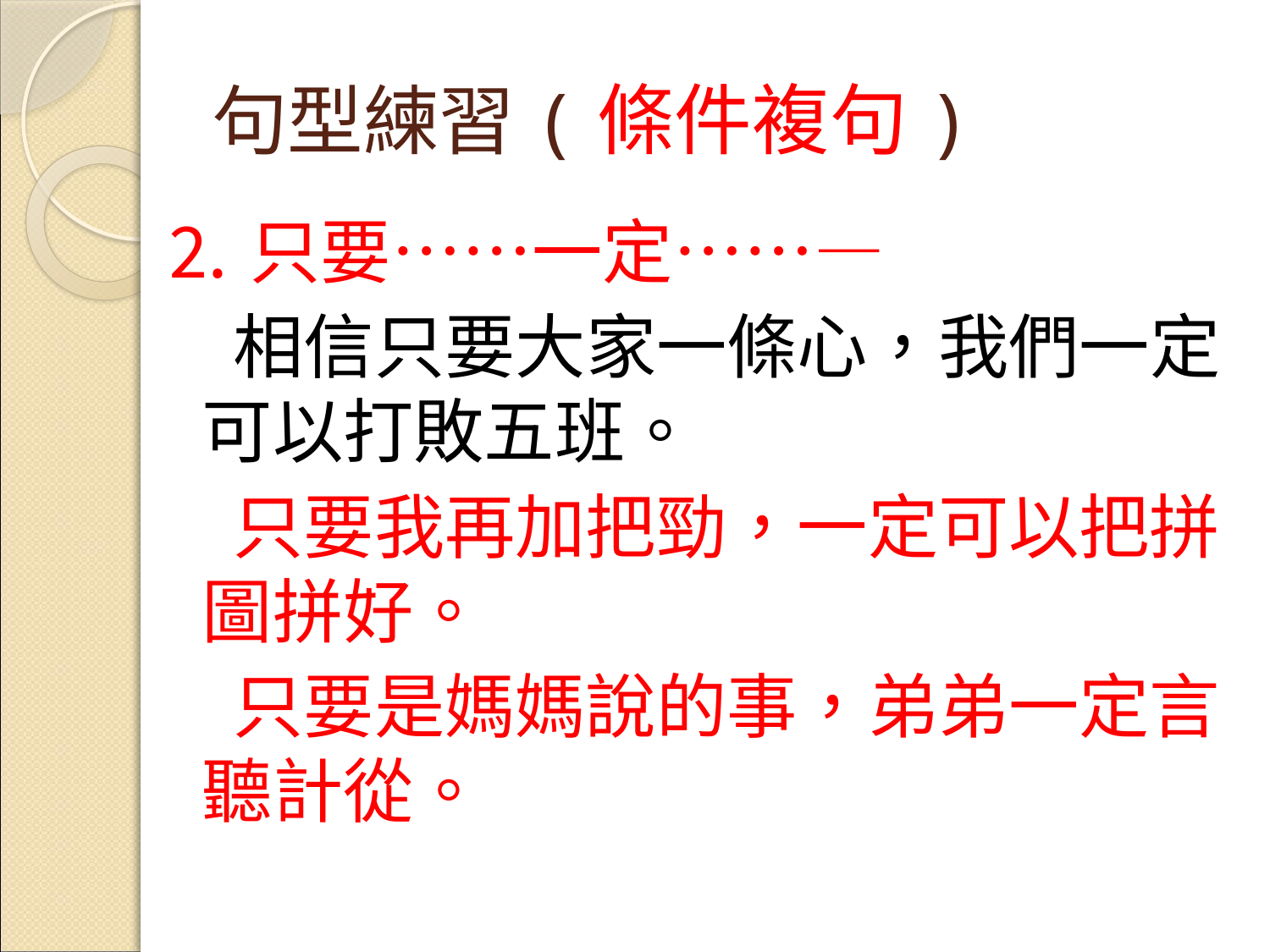

句型練習(條件複句)
⒉只要……一定……—
　相信只要大家一條心，我們一定可以打敗五班。
　只要我再加把勁，一定可以把拼圖拼好。
　只要是媽媽說的事，弟弟一定言聽計從。